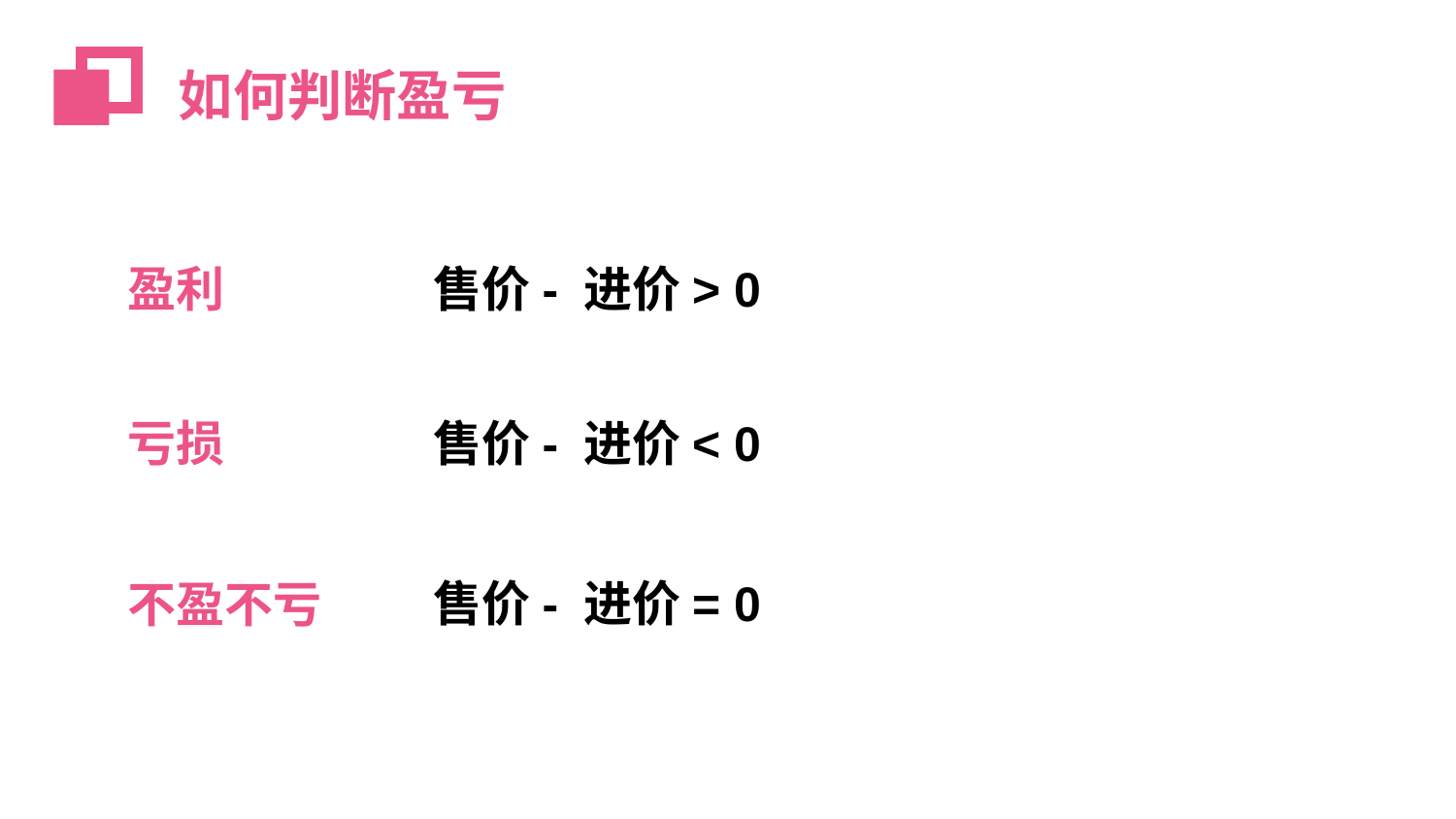

如何判断盈亏
售价- 进价> 0
盈利
售价- 进价< 0
亏损
售价- 进价= 0
不盈不亏